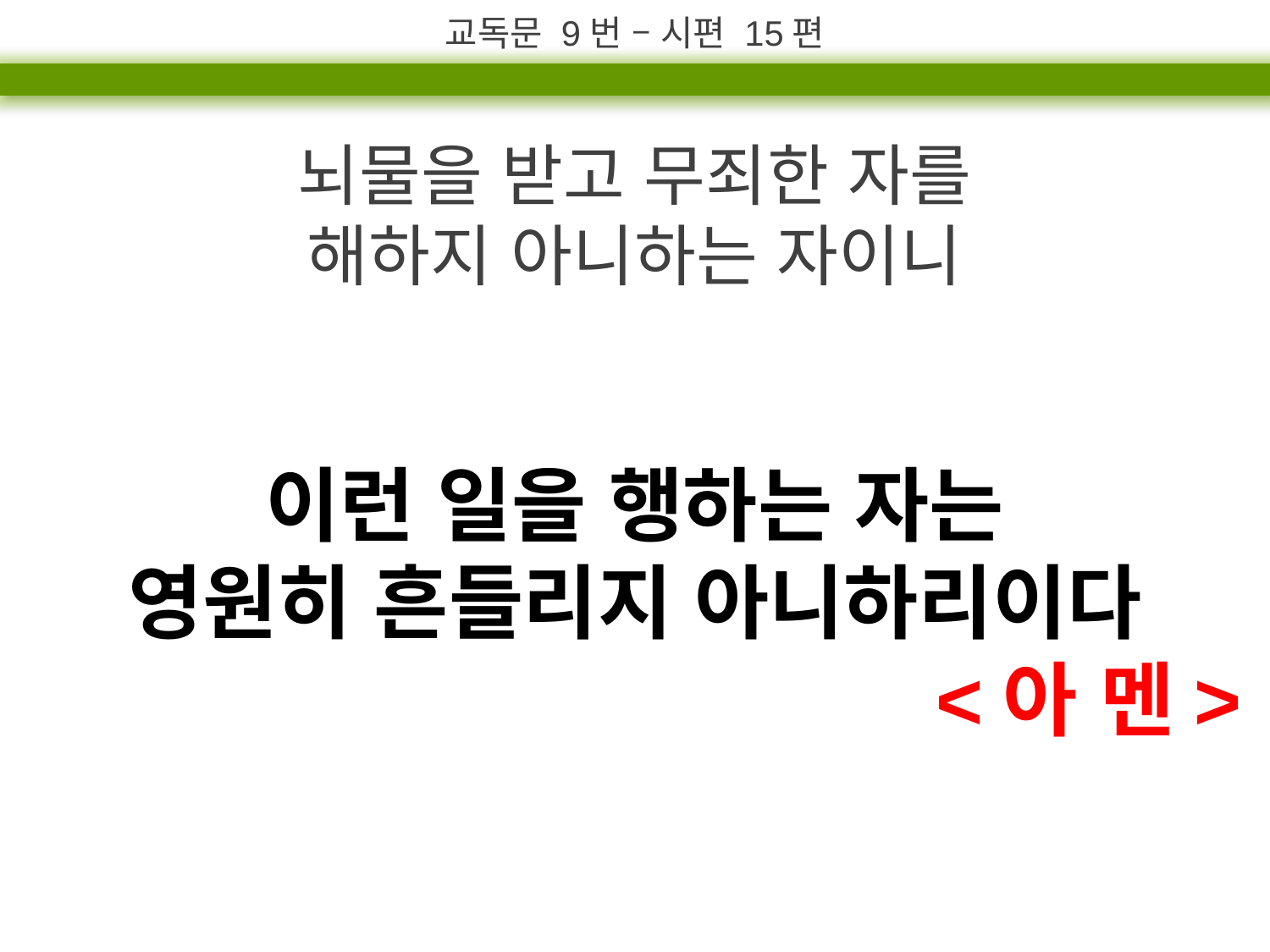

교독문 9번 – 시편 15편

뇌물을 받고 무죄한 자를
해하지 아니하는 자이니
이런 일을 행하는 자는
영원히 흔들리지 아니하리이다
<아 멘>